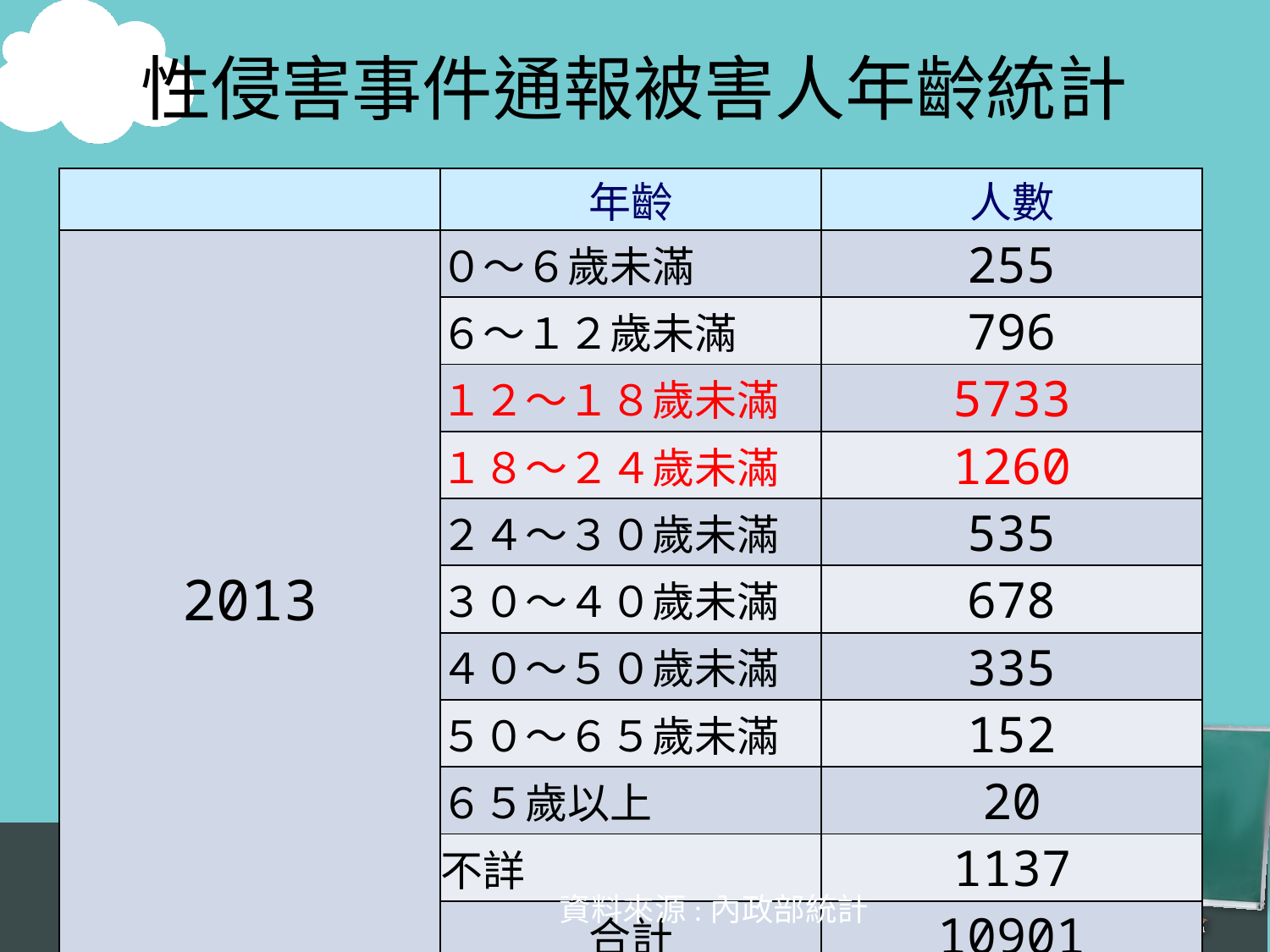

# 性侵害事件通報被害人年齡統計
|  | 年齡 | 人數 |
| --- | --- | --- |
| 2013 | ０～６歲未滿 | 255 |
|  | ６～１２歲未滿 | 796 |
|  | １２～１８歲未滿 | 5733 |
|  | １８～２４歲未滿 | 1260 |
|  | ２４～３０歲未滿 | 535 |
|  | ３０～４０歲未滿 | 678 |
|  | ４０～５０歲未滿 | 335 |
|  | ５０～６５歲未滿 | 152 |
|  | ６５歲以上 | 20 |
|  | 不詳 | 1137 |
|  | 合計 | 10901 |
資料來源:內政部統計